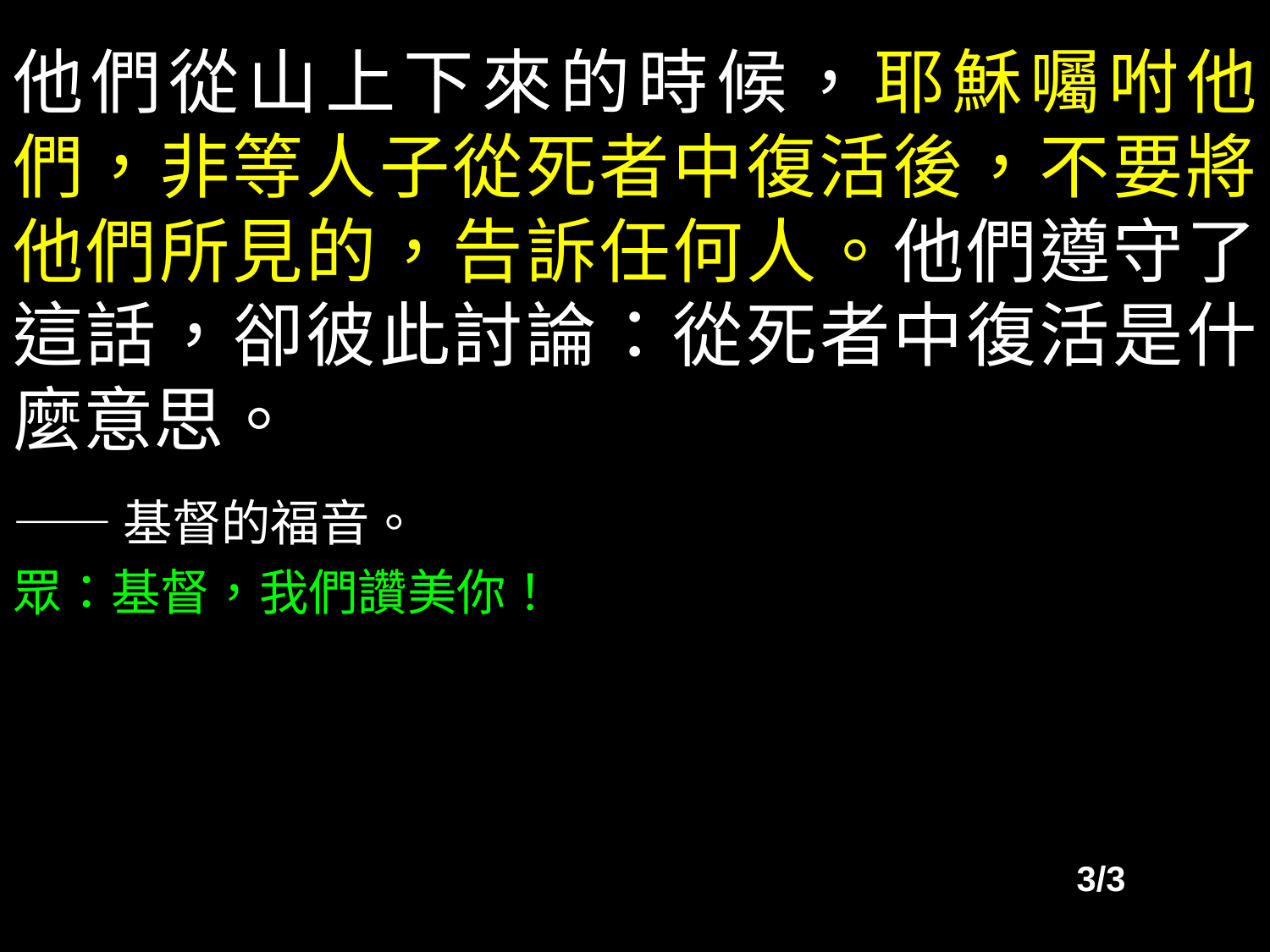

他們從山上下來的時候，耶穌囑咐他們，非等人子從死者中復活後，不要將他們所見的，告訴任何人。他們遵守了這話，卻彼此討論：從死者中復活是什麼意思。
——基督的福音。
眾：基督，我們讚美你！

   3/3